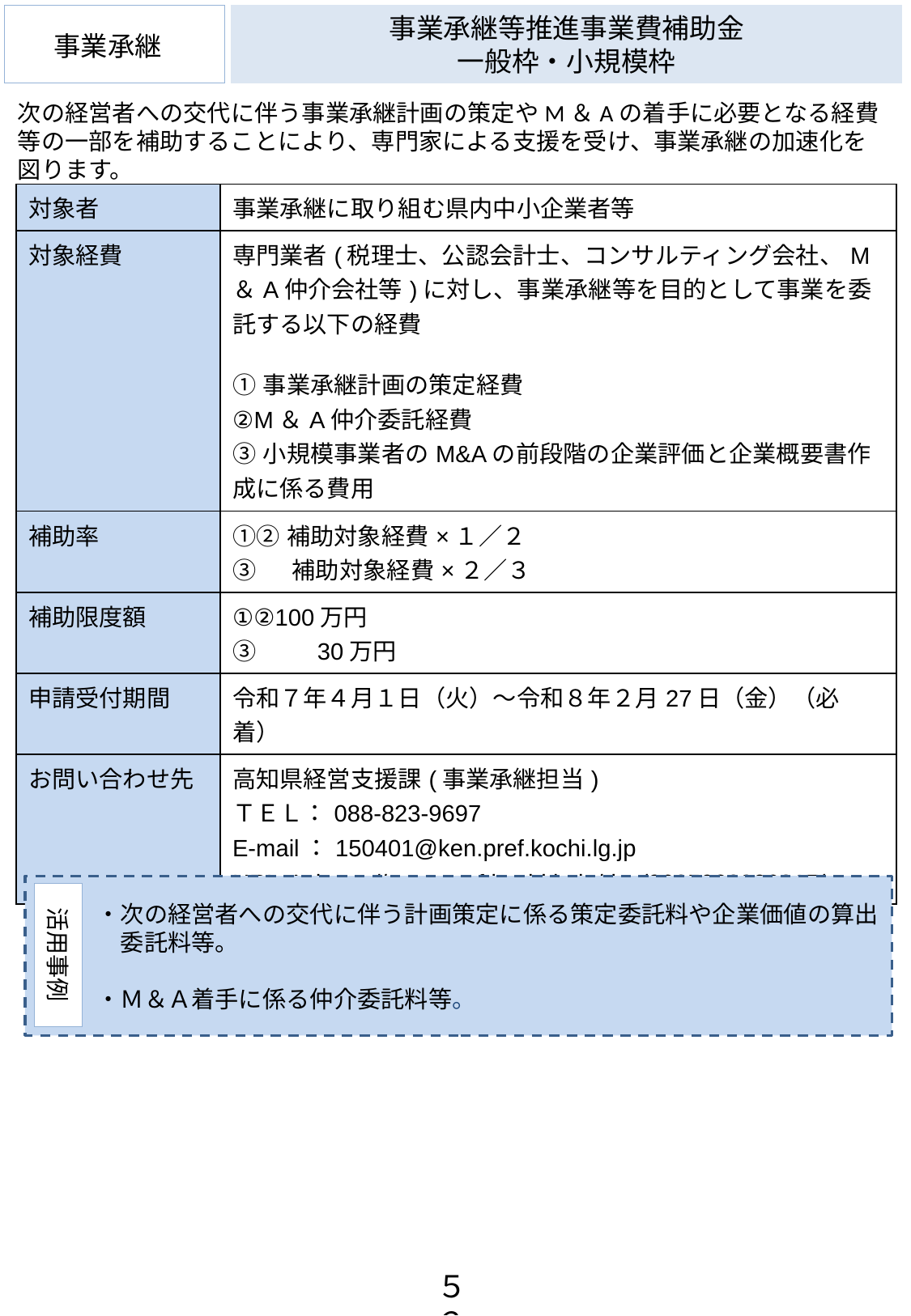

事業承継
# 事業承継等推進事業費補助金
一般枠・小規模枠
次の経営者への交代に伴う事業承継計画の策定やM＆Aの着手に必要となる経費等の一部を補助することにより、専門家による支援を受け、事業承継の加速化を図ります。
| 対象者 | 事業承継に取り組む県内中小企業者等 |
| --- | --- |
| 対象経費 | 専門業者(税理士、公認会計士、コンサルティング会社、M＆A仲介会社等)に対し、事業承継等を目的として事業を委託する以下の経費 ①事業承継計画の策定経費 ②M＆A仲介委託経費 ③小規模事業者のM&Aの前段階の企業評価と企業概要書作成に係る費用 |
| 補助率 | ①②補助対象経費×１／２ ③　 補助対象経費×２／３ |
| 補助限度額 | ①②100万円 ③　　30万円 |
| 申請受付期間 | 令和７年４月１日（火）～令和８年２月27日（金）（必着） |
| お問い合わせ先 | 高知県経営支援課(事業承継担当) ＴＥＬ：088-823-9697　　　　　　　　　　 E-mail：150401@ken.pref.kochi.lg.jp URL：https://www.pref.kochi.lg.jp/doc/2025022000317/ |
支援策のページのURLの記載をお願いします。作成していない場合は、課のURLの記載をお願いします。
・次の経営者への交代に伴う計画策定に係る策定委託料や企業価値の算出
　委託料等。

・Ｍ＆Ａ着手に係る仲介委託料等。
活用事例

５２